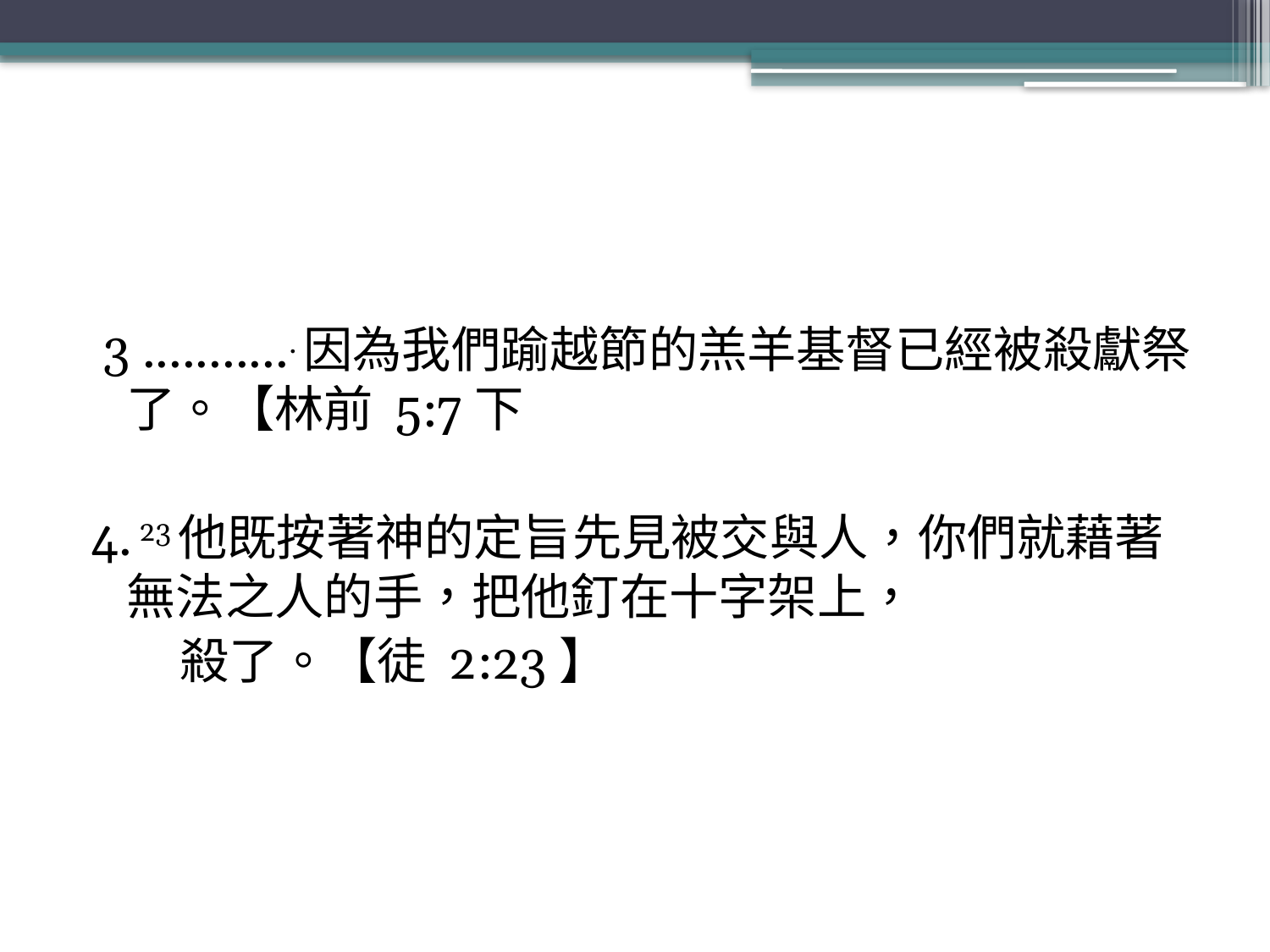

#
 3 ............因為我們踰越節的羔羊基督已經被殺獻祭了。【林前 5:7下

4. 23他既按著神的定旨先見被交與人，你們就藉著無法之人的手，把他釘在十字架上，
       殺了。【徒 2:23】